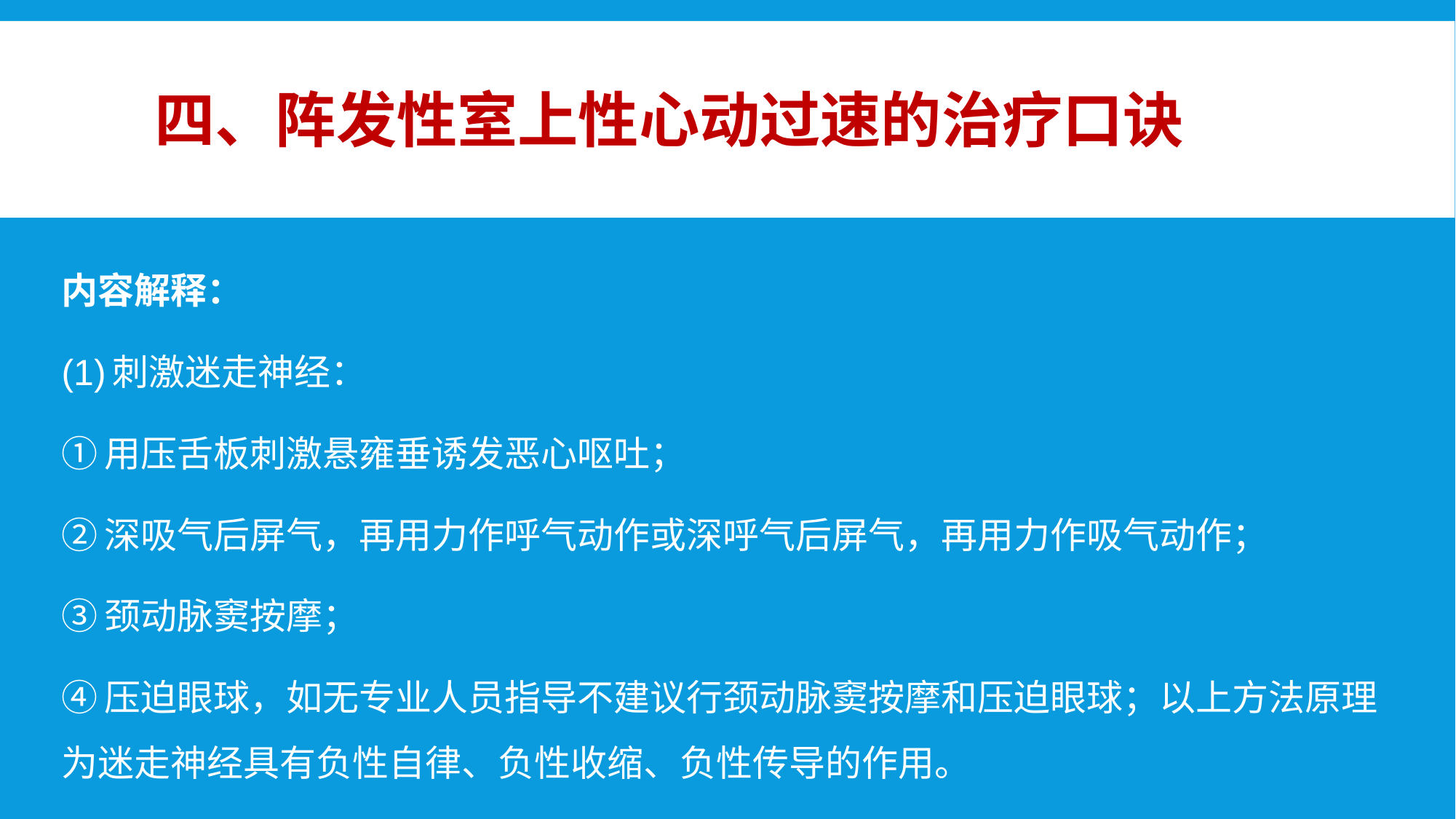

# 四、阵发性室上性心动过速的治疗口诀
内容解释：
(1)刺激迷走神经：
①用压舌板刺激悬雍垂诱发恶心呕吐；
②深吸气后屏气，再用力作呼气动作或深呼气后屏气，再用力作吸气动作；
③颈动脉窦按摩；
④压迫眼球，如无专业人员指导不建议行颈动脉窦按摩和压迫眼球；以上方法原理为迷走神经具有负性自律、负性收缩、负性传导的作用。